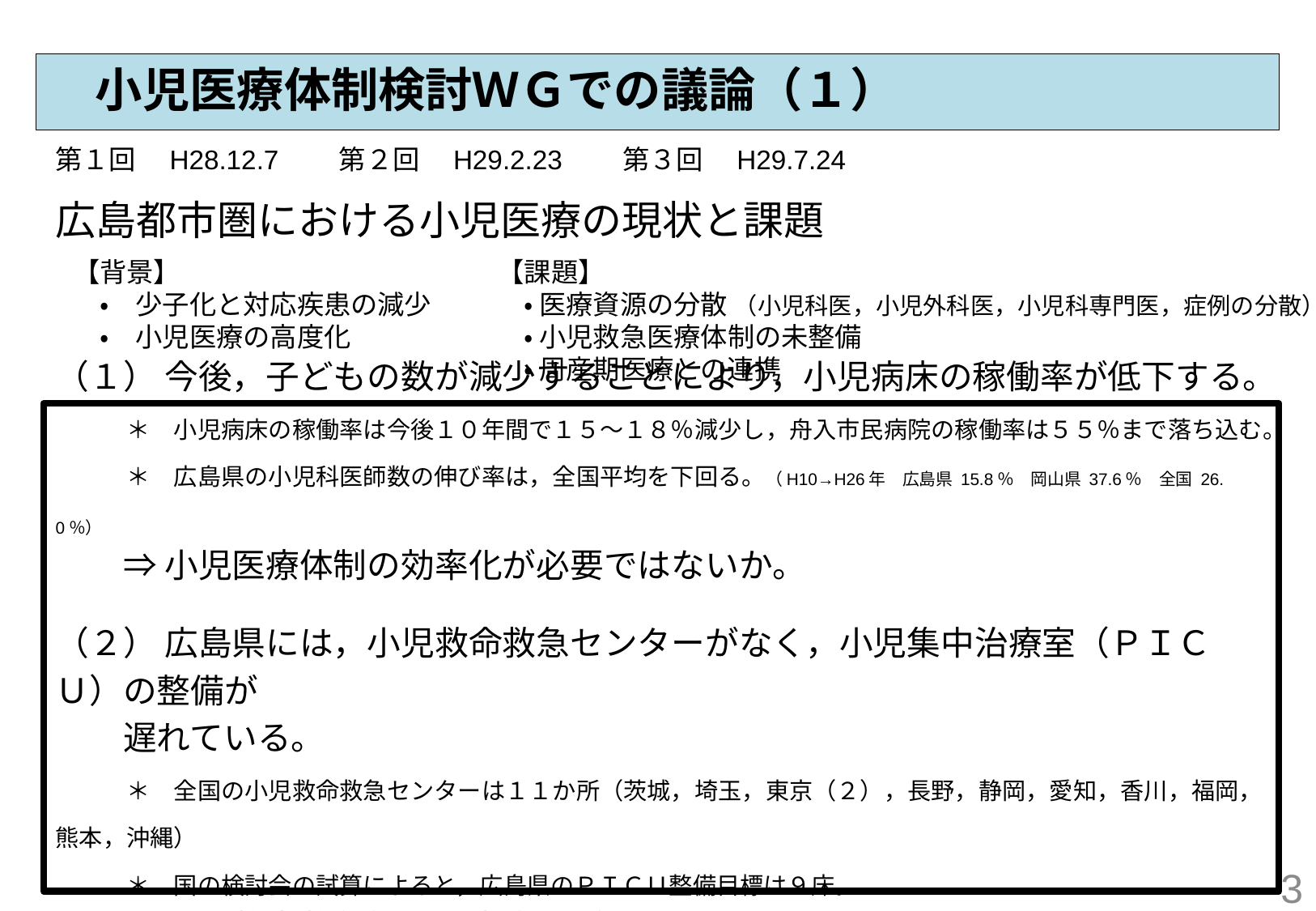

# 小児医療体制検討ＷＧでの議論（１）
第１回　H28.12.7　　第２回　H29.2.23　　第３回　H29.7.24
広島都市圏における小児医療の現状と課題
【背景】
　・　少子化と対応疾患の減少
　・　小児医療の高度化
【課題】
　・ 医療資源の分散 （小児科医，小児外科医，小児科専門医，症例の分散）
　・ 小児救急医療体制の未整備
　・ 周産期医療との連携
（１） 今後，子どもの数が減少することにより，小児病床の稼働率が低下する。
　　　＊　小児病床の稼働率は今後１０年間で１５～１８％減少し，舟入市民病院の稼働率は５５％まで落ち込む。
　　　＊　広島県の小児科医師数の伸び率は，全国平均を下回る。（H10→H26年　広島県 15.8％　岡山県 37.6％　全国 26.0％）
　　⇒ 小児医療体制の効率化が必要ではないか。

（２） 広島県には，小児救命救急センターがなく，小児集中治療室（ＰＩＣＵ）の整備が
　　遅れている。
　　　＊　全国の小児救命救急センターは１１か所（茨城，埼玉，東京（２），長野，静岡，愛知，香川，福岡，熊本，沖縄）
　　　＊　国の検討会の試算によると，広島県のＰＩＣＵ整備目標は９床。
　　⇒ 小児救命救急機能の高度化が必要ではないか。
3